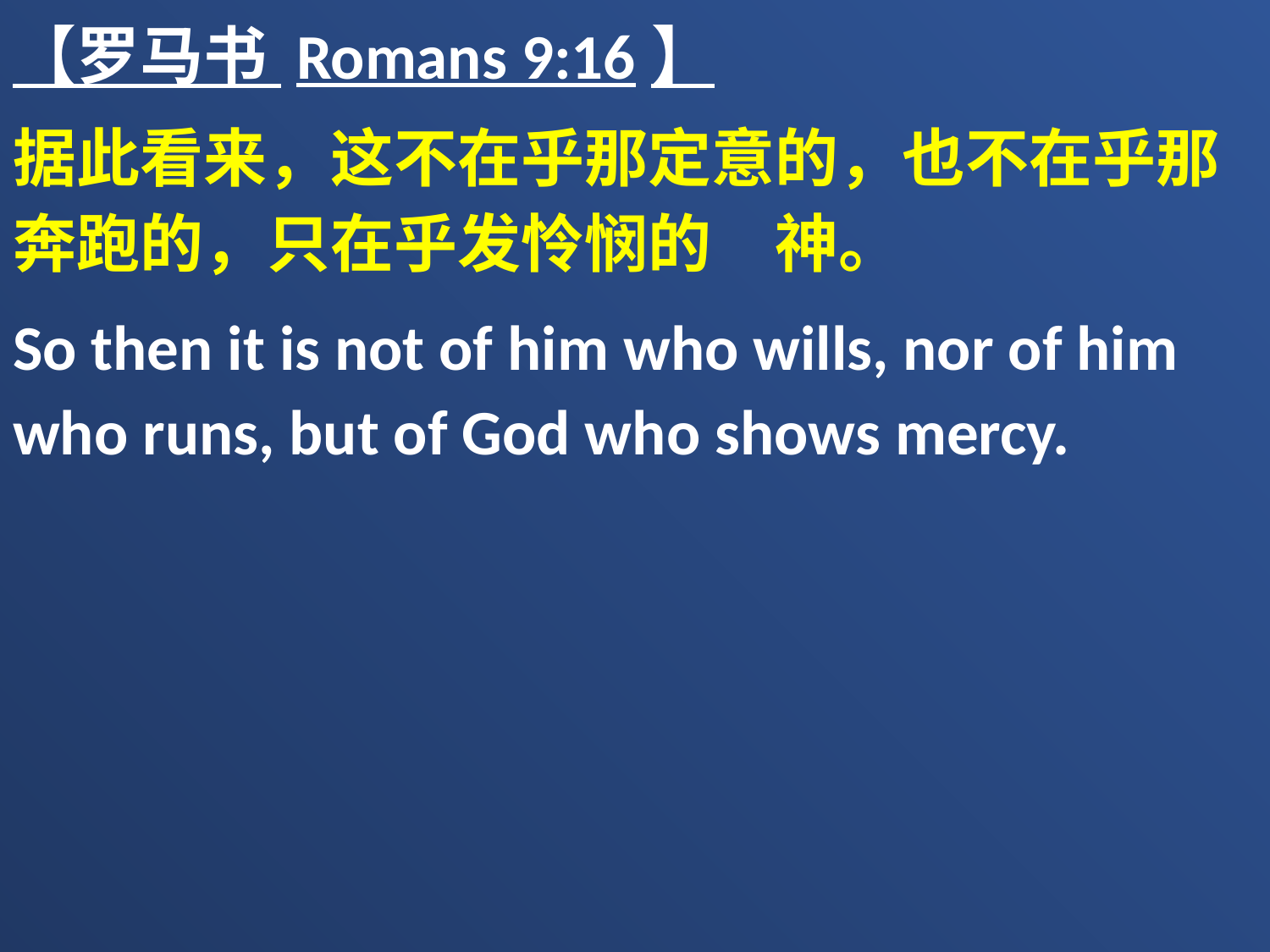

【罗马书 Romans 9:16】
据此看来，这不在乎那定意的，也不在乎那奔跑的，只在乎发怜悯的　神。
So then it is not of him who wills, nor of him who runs, but of God who shows mercy.